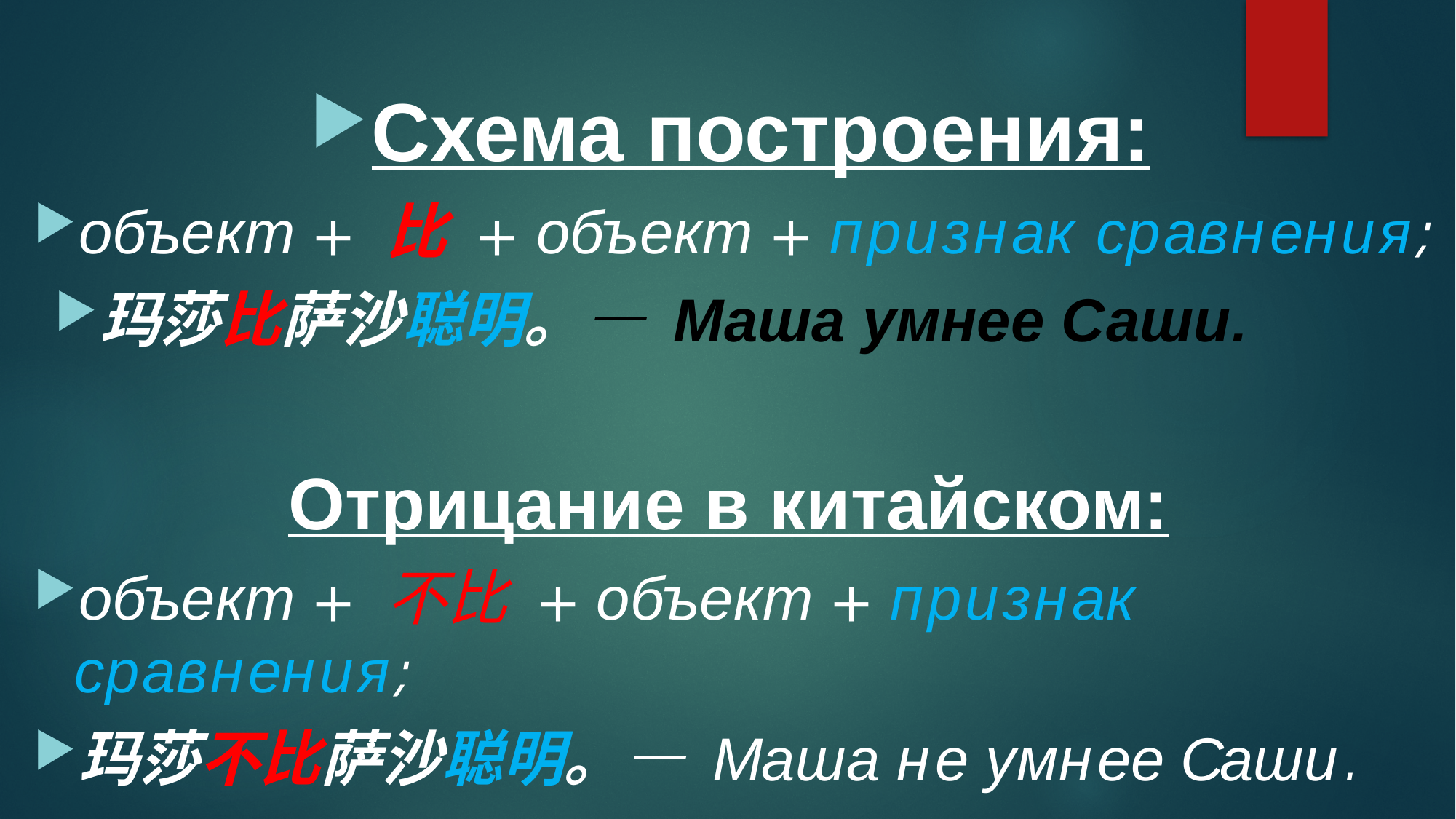

Схема построения:
объект + 比 + объект + признак сравнения;
玛莎比萨沙聪明。— Маша умнее Саши.

Отрицание в китайском:
объект + 不比 + объект + признак сравнения;
玛莎不比萨沙聪明。— Маша не умнее Саши.